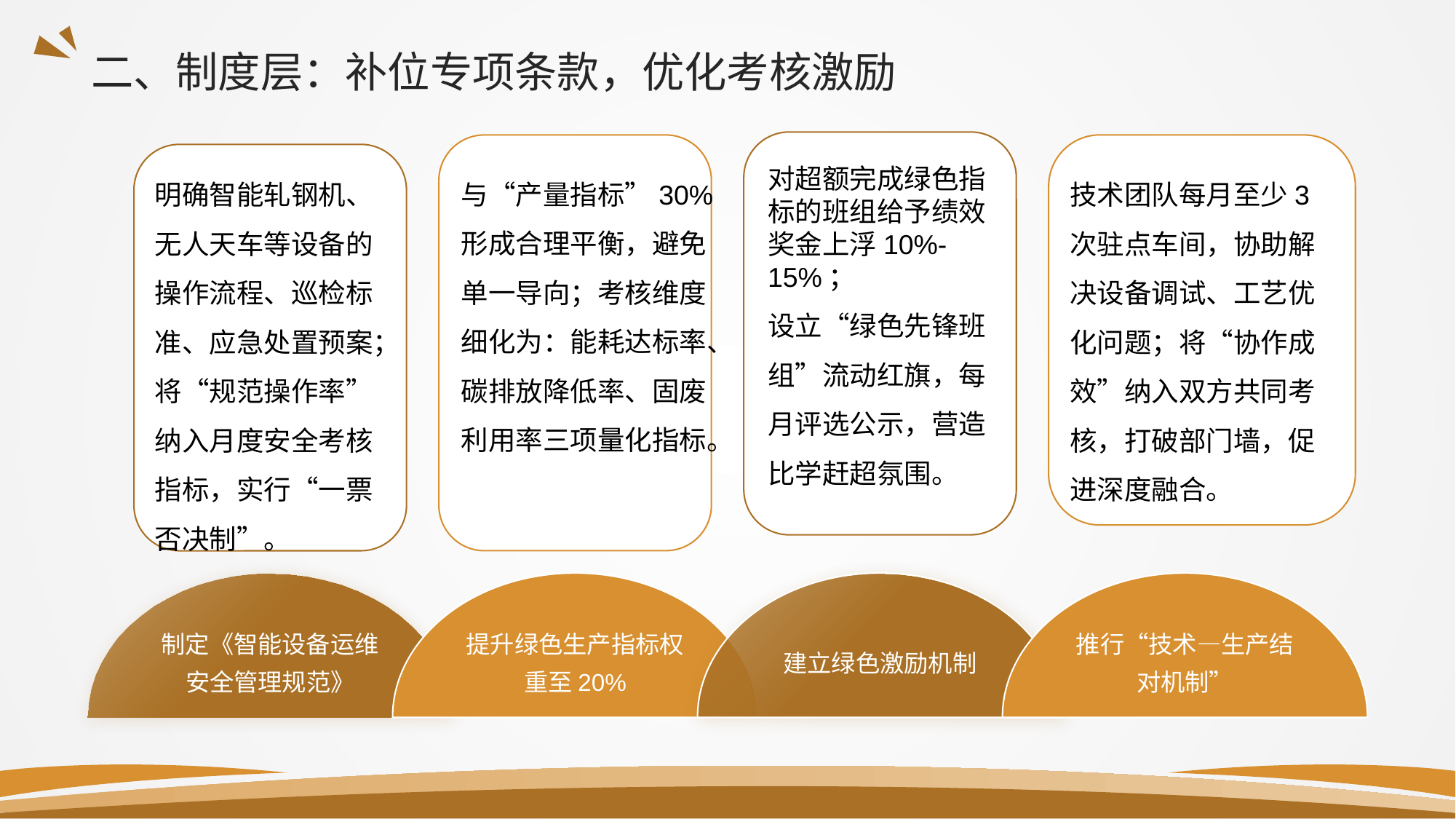

二、制度层：补位专项条款，优化考核激励

与“产量指标”30%形成合理平衡，避免单一导向；考核维度细化为：能耗达标率、碳排放降低率、固废利用率三项量化指标。
技术团队每月至少3次驻点车间，协助解决设备调试、工艺优化问题；将“协作成效”纳入双方共同考核，打破部门墙，促进深度融合。
明确智能轧钢机、无人天车等设备的操作流程、巡检标准、应急处置预案；将“规范操作率”纳入月度安全考核指标，实行“一票否决制”。
对超额完成绿色指标的班组给予绩效奖金上浮10%-15%；
设立“绿色先锋班组”流动红旗，每月评选公示，营造比学赶超氛围。

制定《智能设备运维安全管理规范》
提升绿色生产指标权重至20%
建立绿色激励机制
推行“技术—生产结对机制”